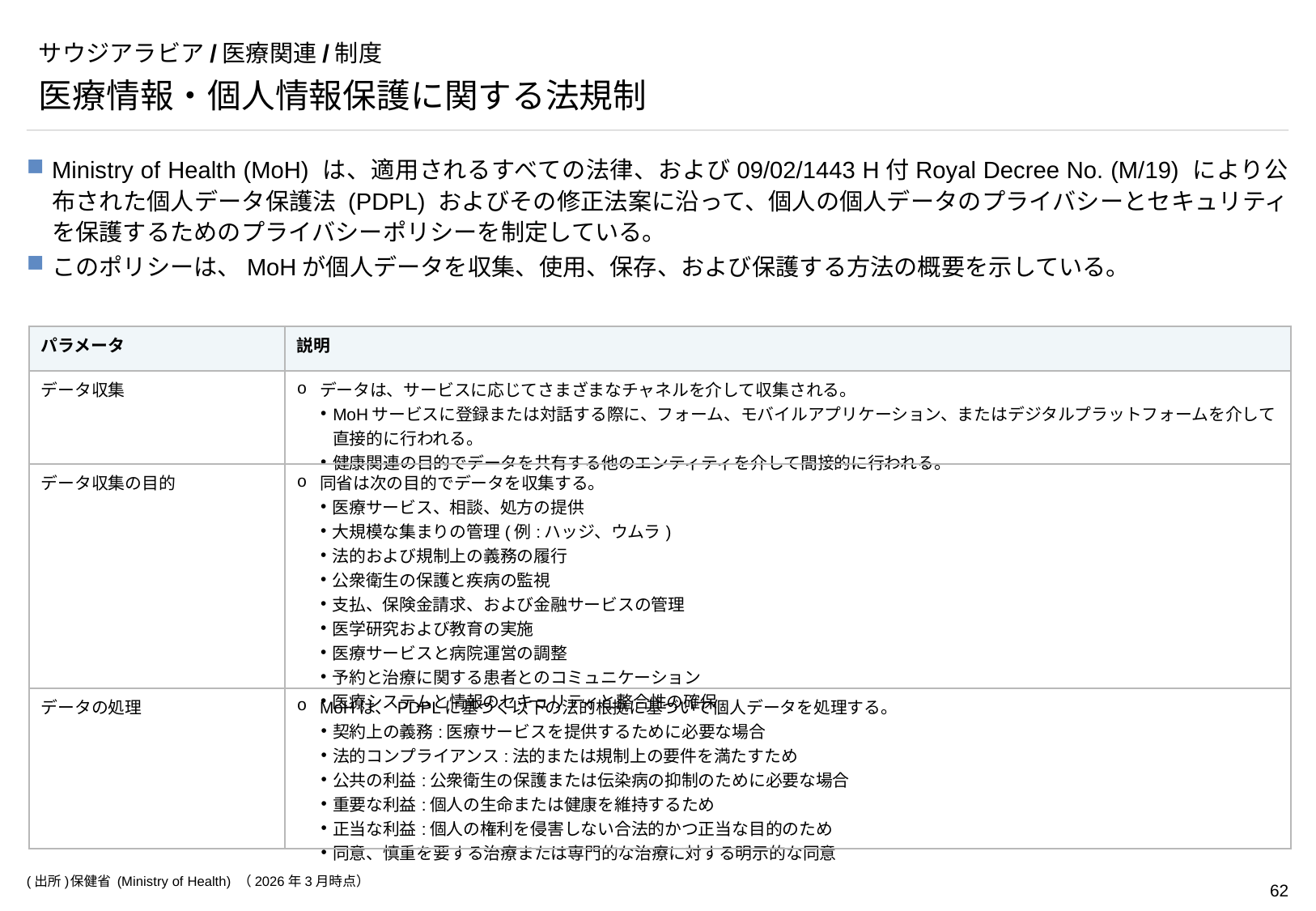

# サウジアラビア/医療関連/制度
医療情報・個人情報保護に関する法規制

Ministry of Health (MoH) は、適用されるすべての法律、および09/02/1443 H付Royal Decree No. (M/19) により公布された個人データ保護法 (PDPL) およびその修正法案に沿って、個人の個人データのプライバシーとセキュリティを保護するためのプライバシーポリシーを制定している。
このポリシーは、MoHが個人データを収集、使用、保存、および保護する方法の概要を示している。
| パラメータ | 説明 |
| --- | --- |
| データ収集 | データは、サービスに応じてさまざまなチャネルを介して収集される。 MoHサービスに登録または対話する際に、フォーム、モバイルアプリケーション、またはデジタルプラットフォームを介して直接的に行われる。 健康関連の目的でデータを共有する他のエンティティを介して間接的に行われる。 |
| データ収集の目的 | 同省は次の目的でデータを収集する。 医療サービス、相談、処方の提供 大規模な集まりの管理(例:ハッジ、ウムラ) 法的および規制上の義務の履行 公衆衛生の保護と疾病の監視 支払、保険金請求、および金融サービスの管理 医学研究および教育の実施 医療サービスと病院運営の調整 予約と治療に関する患者とのコミュニケーション 医療システムと情報のセキュリティと整合性の確保 |
| データの処理 | MoHは、PDPLに基づく以下の法的根拠に基づいて個人データを処理する。 契約上の義務:医療サービスを提供するために必要な場合 法的コンプライアンス:法的または規制上の要件を満たすため 公共の利益:公衆衛生の保護または伝染病の抑制のために必要な場合 重要な利益:個人の生命または健康を維持するため 正当な利益:個人の権利を侵害しない合法的かつ正当な目的のため 同意、慎重を要する治療または専門的な治療に対する明示的な同意 |
(出所)	保健省 (Ministry of Health) （2026年3月時点）